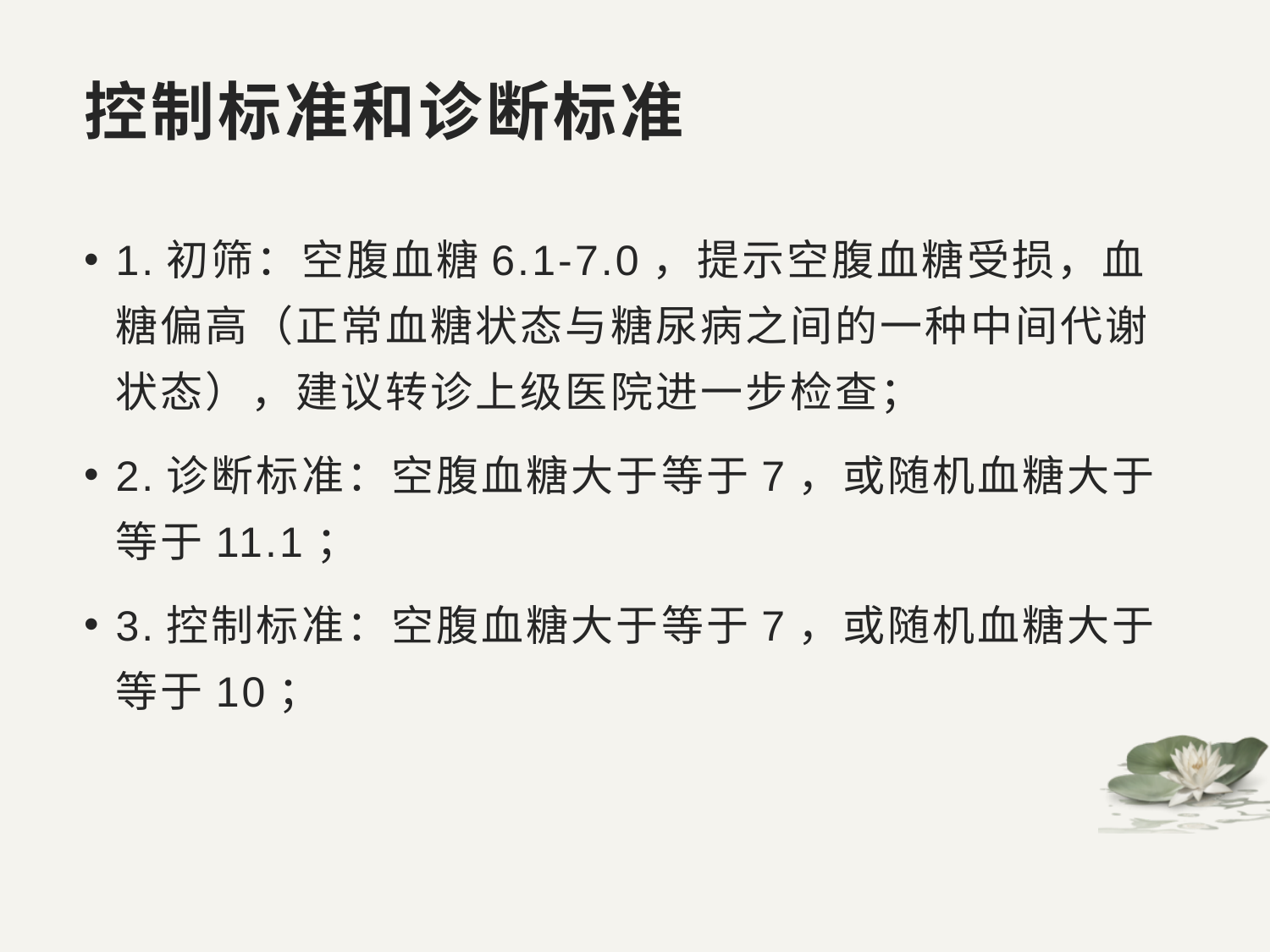

# 控制标准和诊断标准
1.初筛：空腹血糖6.1-7.0，提示空腹血糖受损，血糖偏高（正常血糖状态与糖尿病之间的一种中间代谢状态），建议转诊上级医院进一步检查；
2.诊断标准：空腹血糖大于等于7，或随机血糖大于等于11.1；
3.控制标准：空腹血糖大于等于7，或随机血糖大于等于10；